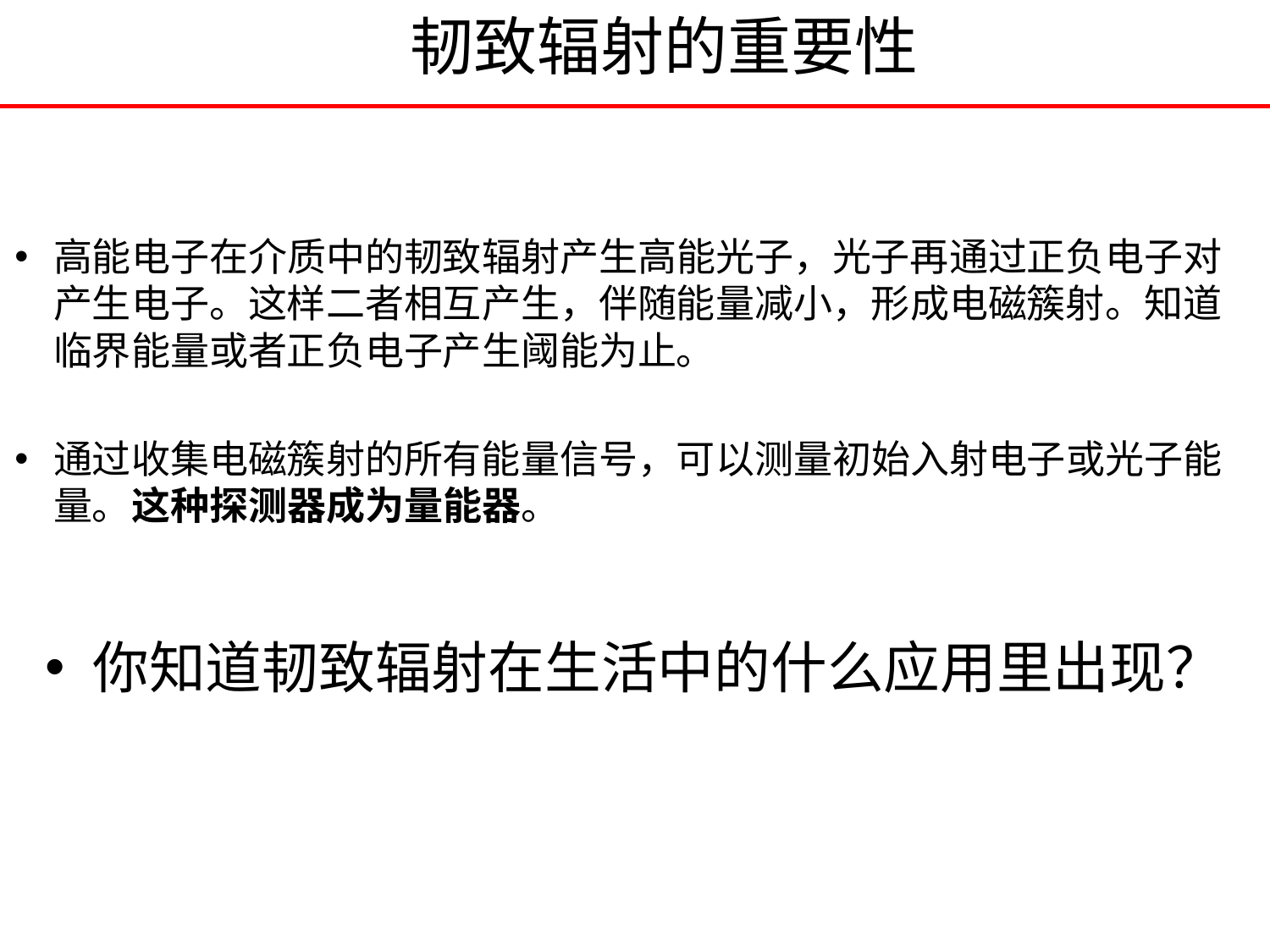

韧致辐射的重要性
高能电子在介质中的韧致辐射产生高能光子，光子再通过正负电子对产生电子。这样二者相互产生，伴随能量减小，形成电磁簇射。知道临界能量或者正负电子产生阈能为止。

通过收集电磁簇射的所有能量信号，可以测量初始入射电子或光子能量。这种探测器成为量能器。

你知道韧致辐射在生活中的什么应用里出现？